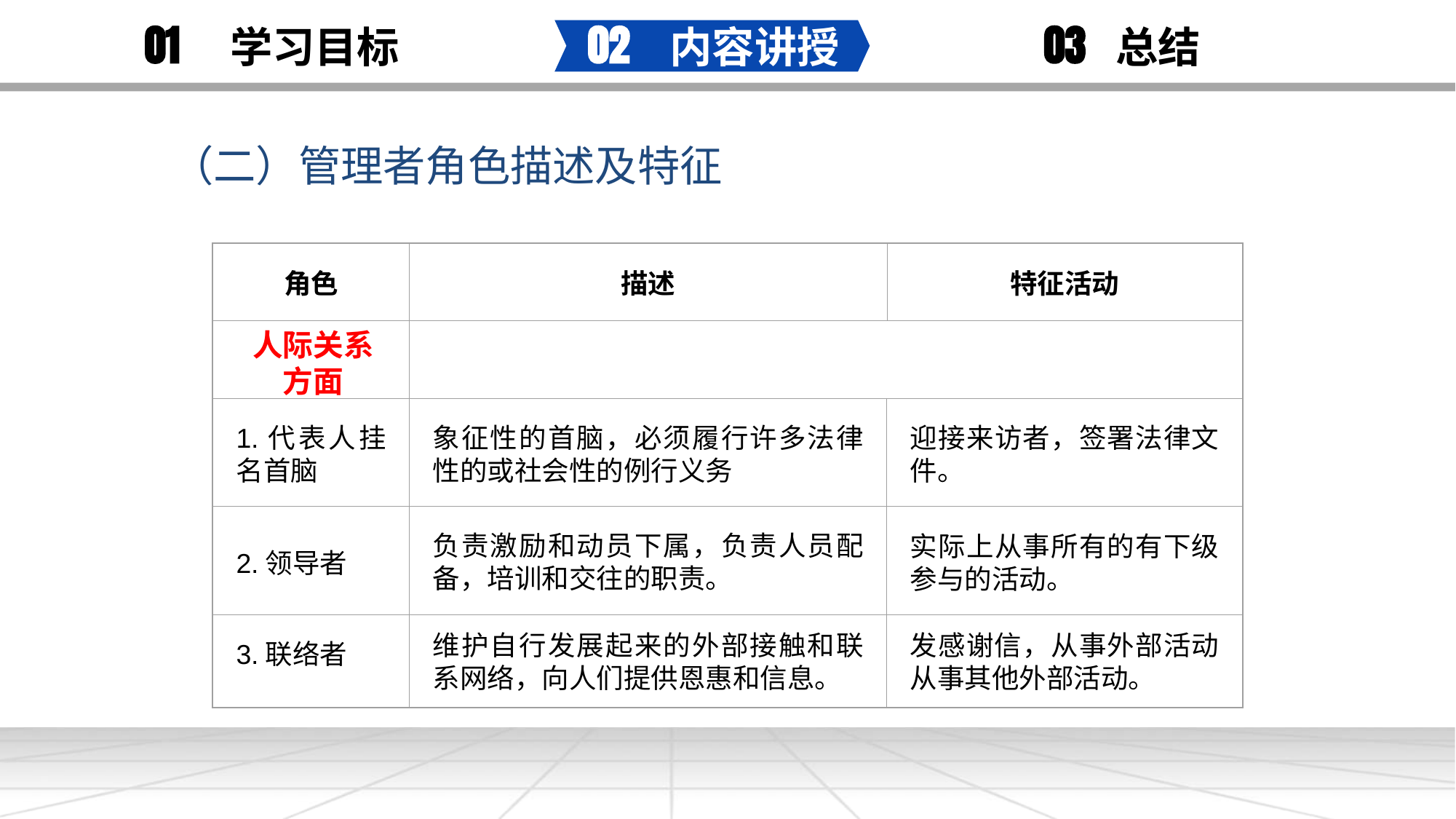

02   内容讲授
03  总结
01    学习目标

添加
标题
（二）管理者角色描述及特征
明 年 工 作 计 划

角色

描述

特征活动

人际关系
方面

1.代表人挂名首脑

象征性的首脑，必须履行许多法律性的或社会性的例行义务
迎接来访者，签署法律文件。

负责激励和动员下属，负责人员配备，培训和交往的职责。

实际上从事所有的有下级参与的活动。

2.领导者

维护自行发展起来的外部接触和联系网络，向人们提供恩惠和信息。

发感谢信，从事外部活动从事其他外部活动。

3.联络者